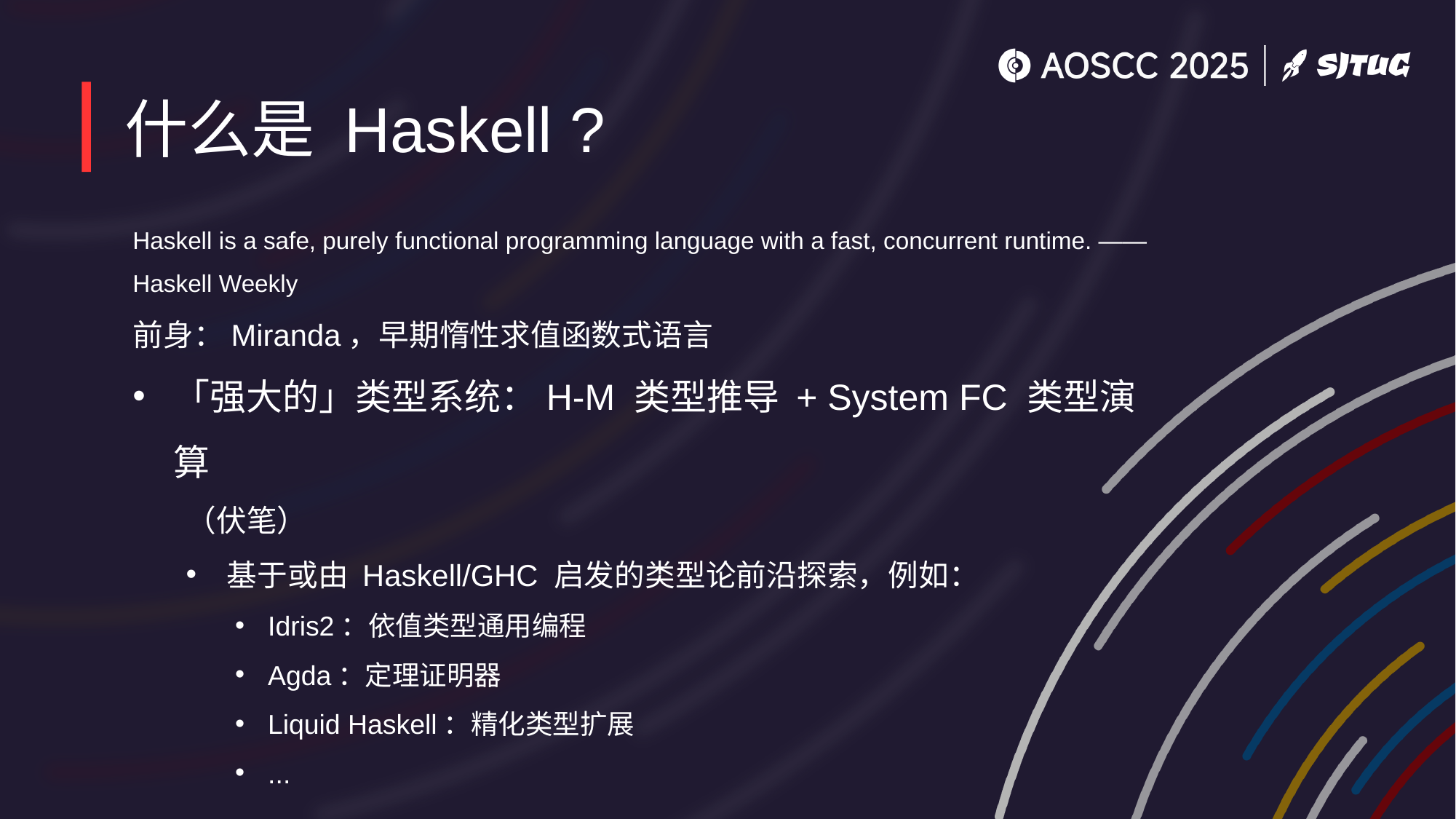

# 什么是 Haskell ?
Haskell is a safe, purely functional programming language with a fast, concurrent runtime. —— Haskell Weekly
前身：Miranda，早期惰性求值函数式语言
「强大的」类型系统：H-M 类型推导 + System FC 类型演算
（伏笔）
基于或由 Haskell/GHC 启发的类型论前沿探索，例如：
Idris2：依值类型通用编程
Agda：定理证明器
Liquid Haskell：精化类型扩展
...